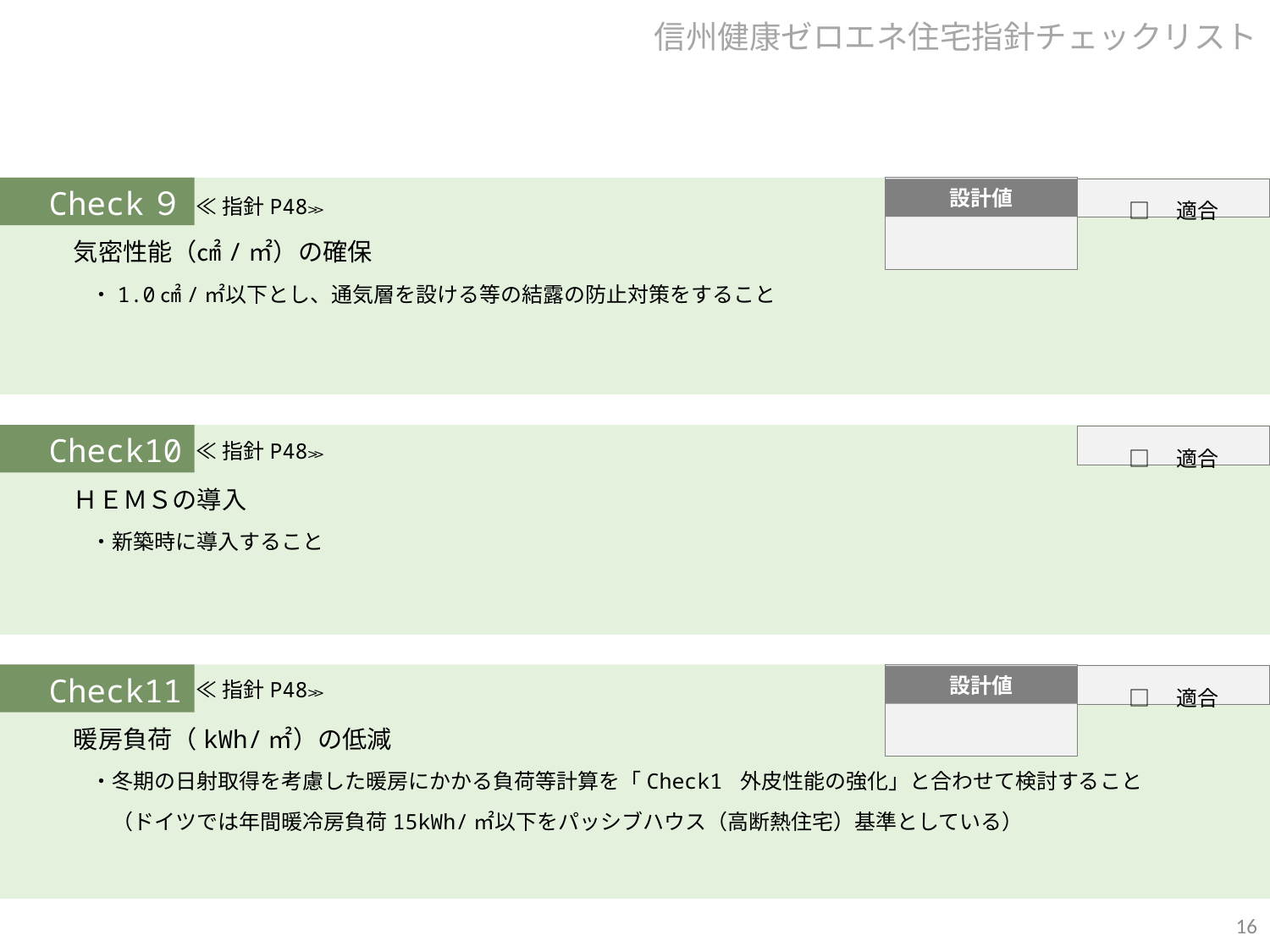

信州健康ゼロエネ住宅指針チェックリスト

設計値
□　適合
Check９
　気密性能（㎠/㎡）の確保
　　・1.0㎠/㎡以下とし、通気層を設ける等の結露の防止対策をすること
≪指針P48≫

□　適合
Check10
　ＨＥＭＳの導入
　　・新築時に導入すること
≪指針P48≫

設計値
□　適合
Check11
　暖房負荷（kWh/㎡）の低減
　　・冬期の日射取得を考慮した暖房にかかる負荷等計算を「Check1 外皮性能の強化」と合わせて検討すること
　　　（ドイツでは年間暖冷房負荷15kWh/㎡以下をパッシブハウス（高断熱住宅）基準としている）
≪指針P48≫
16